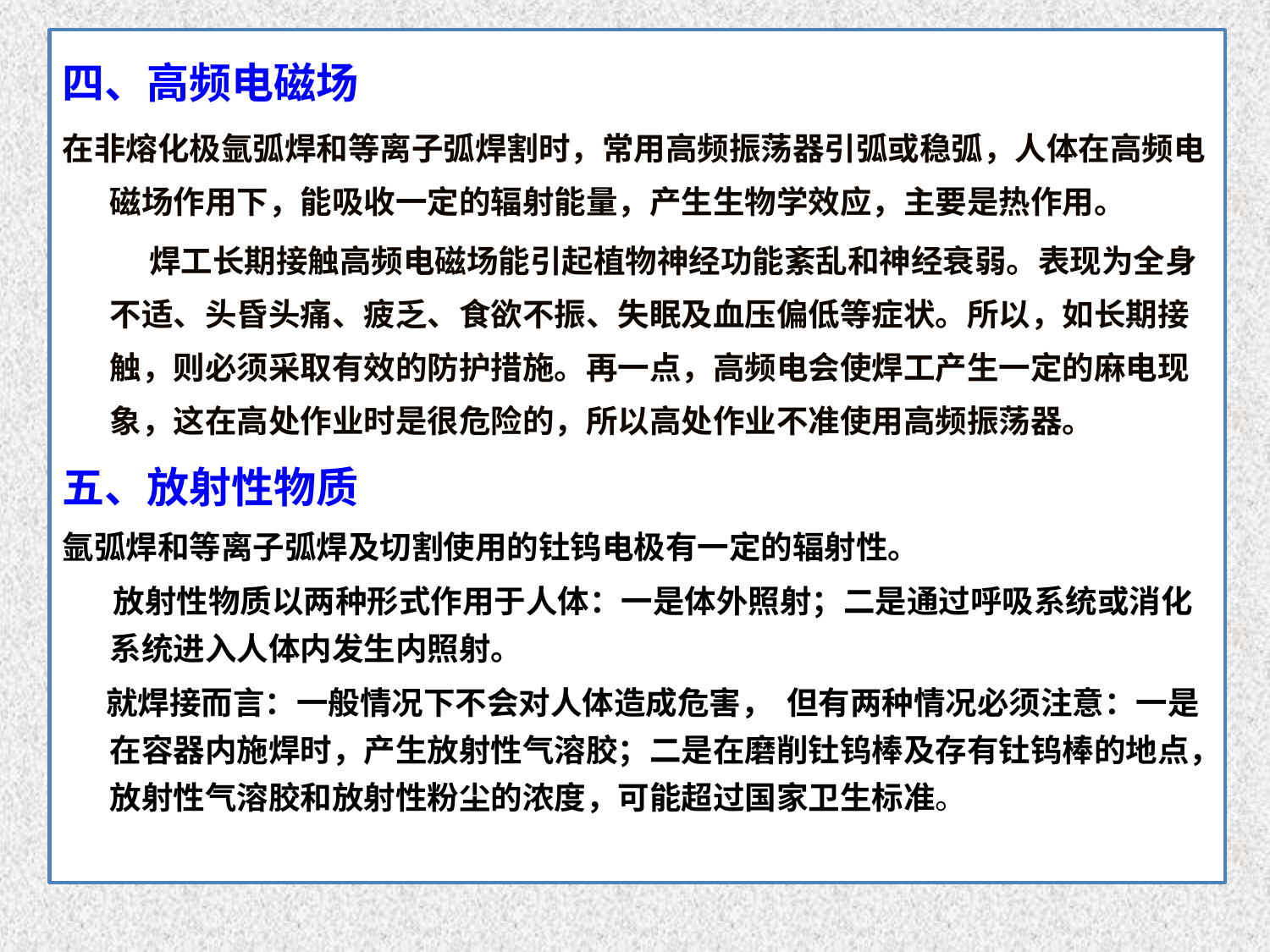

四、高频电磁场
在非熔化极氩弧焊和等离子弧焊割时，常用高频振荡器引弧或稳弧，人体在高频电磁场作用下，能吸收一定的辐射能量，产生生物学效应，主要是热作用。
           焊工长期接触高频电磁场能引起植物神经功能紊乱和神经衰弱。表现为全身不适、头昏头痛、疲乏、食欲不振、失眠及血压偏低等症状。所以，如长期接触，则必须采取有效的防护措施。再一点，高频电会使焊工产生一定的麻电现象，这在高处作业时是很危险的，所以高处作业不准使用高频振荡器。
五、放射性物质
氩弧焊和等离子弧焊及切割使用的钍钨电极有一定的辐射性。
      放射性物质以两种形式作用于人体：一是体外照射；二是通过呼吸系统或消化系统进入人体内发生内照射。
     就焊接而言：一般情况下不会对人体造成危害，  但有两种情况必须注意：一是在容器内施焊时，产生放射性气溶胶；二是在磨削钍钨棒及存有钍钨棒的地点，放射性气溶胶和放射性粉尘的浓度，可能超过国家卫生标准。